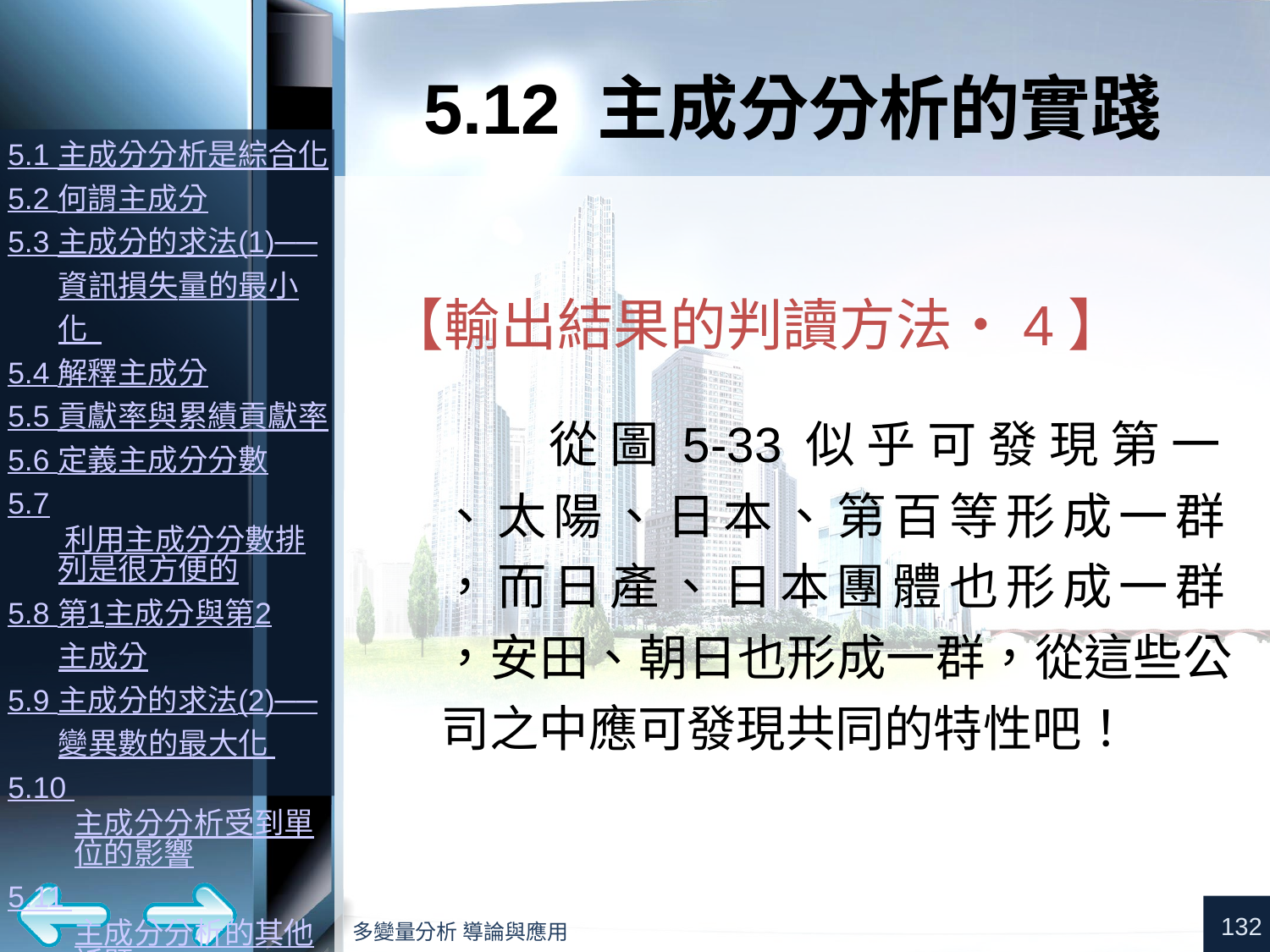

# 5.12 主成分分析的實踐
【輸出結果的判讀方法‧4】

從圖5-33似乎可發現第一
、太陽、日本、第百等形成一群
，而日產、日本團體也形成一群
，安田、朝日也形成一群，從這些公司之中應可發現共同的特性吧！
132
多變量分析 導論與應用